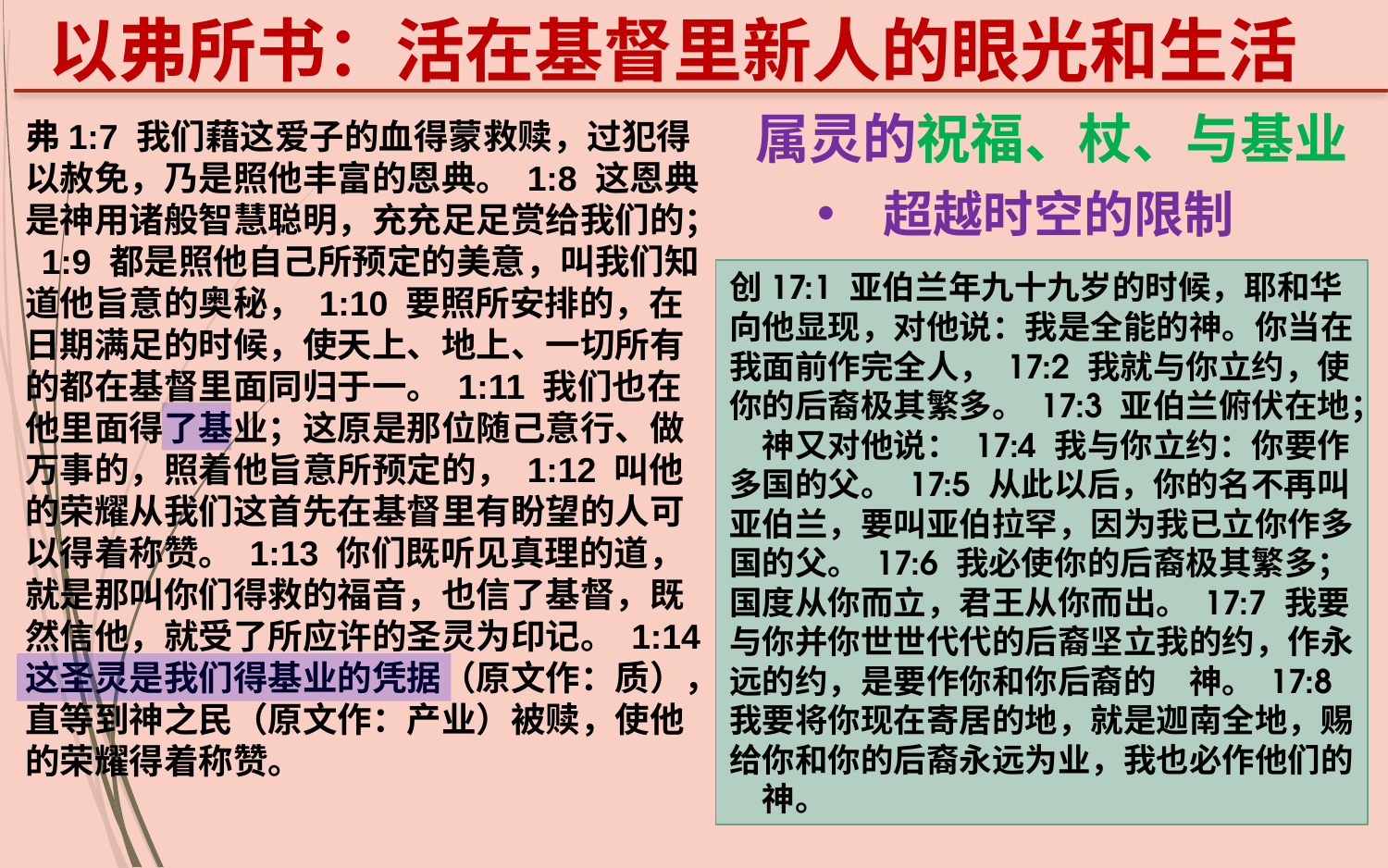

以弗所书：活在基督里新人的眼光和生活
属灵的祝福、杖、与基业
弗1:7 我们藉这爱子的血得蒙救赎，过犯得以赦免，乃是照他丰富的恩典。 1:8 这恩典是神用诸般智慧聪明，充充足足赏给我们的； 1:9 都是照他自己所预定的美意，叫我们知道他旨意的奥秘， 1:10 要照所安排的，在日期满足的时候，使天上、地上、一切所有的都在基督里面同归于一。 1:11 我们也在他里面得了基业；这原是那位随己意行、做万事的，照着他旨意所预定的， 1:12 叫他的荣耀从我们这首先在基督里有盼望的人可以得着称赞。 1:13 你们既听见真理的道，就是那叫你们得救的福音，也信了基督，既然信他，就受了所应许的圣灵为印记。 1:14 这圣灵是我们得基业的凭据（原文作：质），直等到神之民（原文作：产业）被赎，使他的荣耀得着称赞。
 超越时空的限制
创17:1 亚伯兰年九十九岁的时候，耶和华向他显现，对他说：我是全能的神。你当在我面前作完全人， 17:2 我就与你立约，使你的后裔极其繁多。 17:3 亚伯兰俯伏在地；　神又对他说： 17:4 我与你立约：你要作多国的父。 17:5 从此以后，你的名不再叫亚伯兰，要叫亚伯拉罕，因为我已立你作多国的父。 17:6 我必使你的后裔极其繁多；国度从你而立，君王从你而出。 17:7 我要与你并你世世代代的后裔坚立我的约，作永远的约，是要作你和你后裔的　神。 17:8 我要将你现在寄居的地，就是迦南全地，赐给你和你的后裔永远为业，我也必作他们的　神。